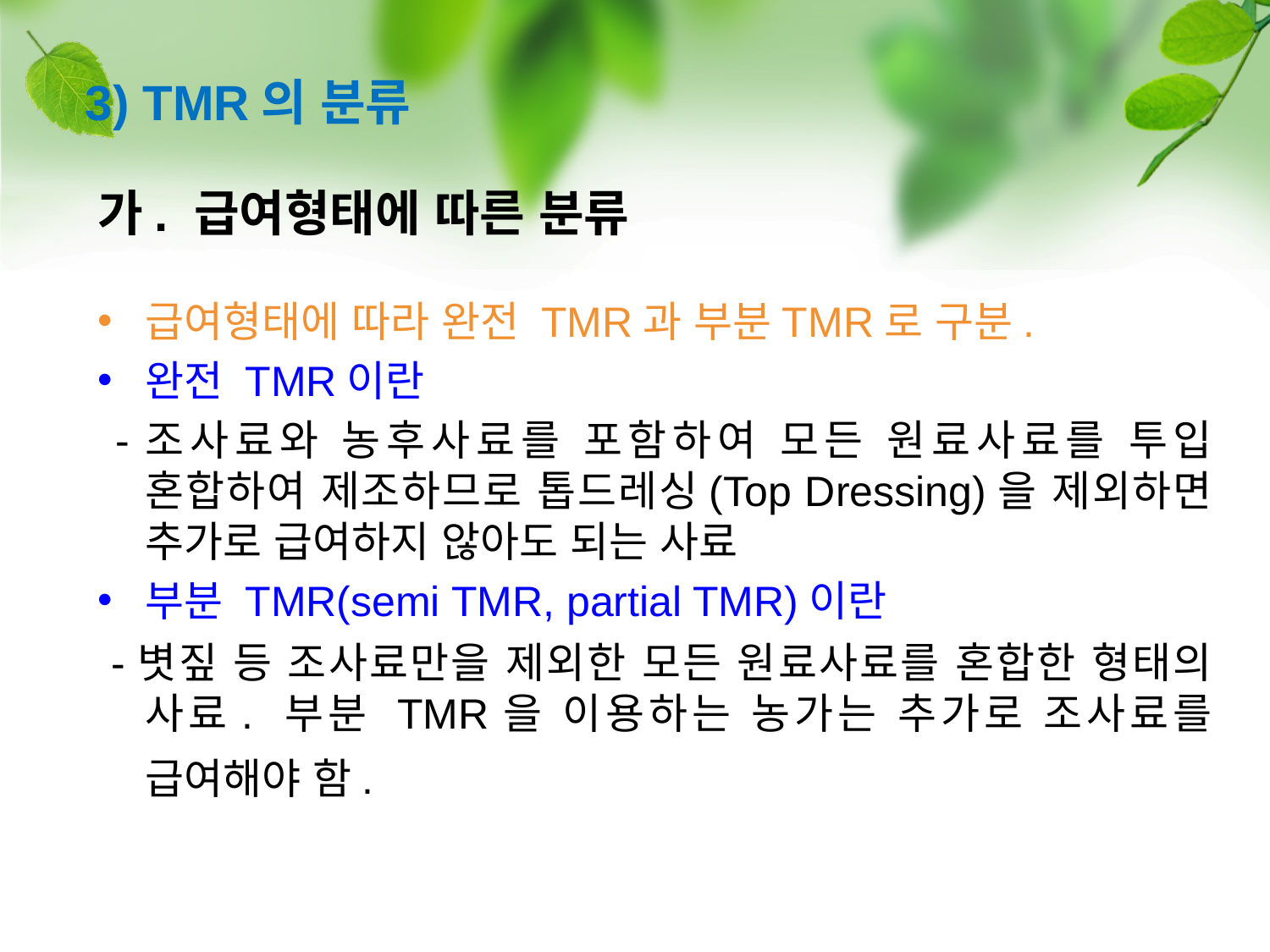

# 3) TMR의 분류
가. 급여형태에 따른 분류

급여형태에 따라 완전 TMR과 부분TMR로 구분.
완전 TMR이란
 -조사료와 농후사료를 포함하여 모든 원료사료를 투입 혼합하여 제조하므로 톱드레싱(Top Dressing)을 제외하면 추가로 급여하지 않아도 되는 사료
부분 TMR(semi TMR, partial TMR)이란
 -볏짚 등 조사료만을 제외한 모든 원료사료를 혼합한 형태의 사료. 부분 TMR을 이용하는 농가는 추가로 조사료를 급여해야 함.